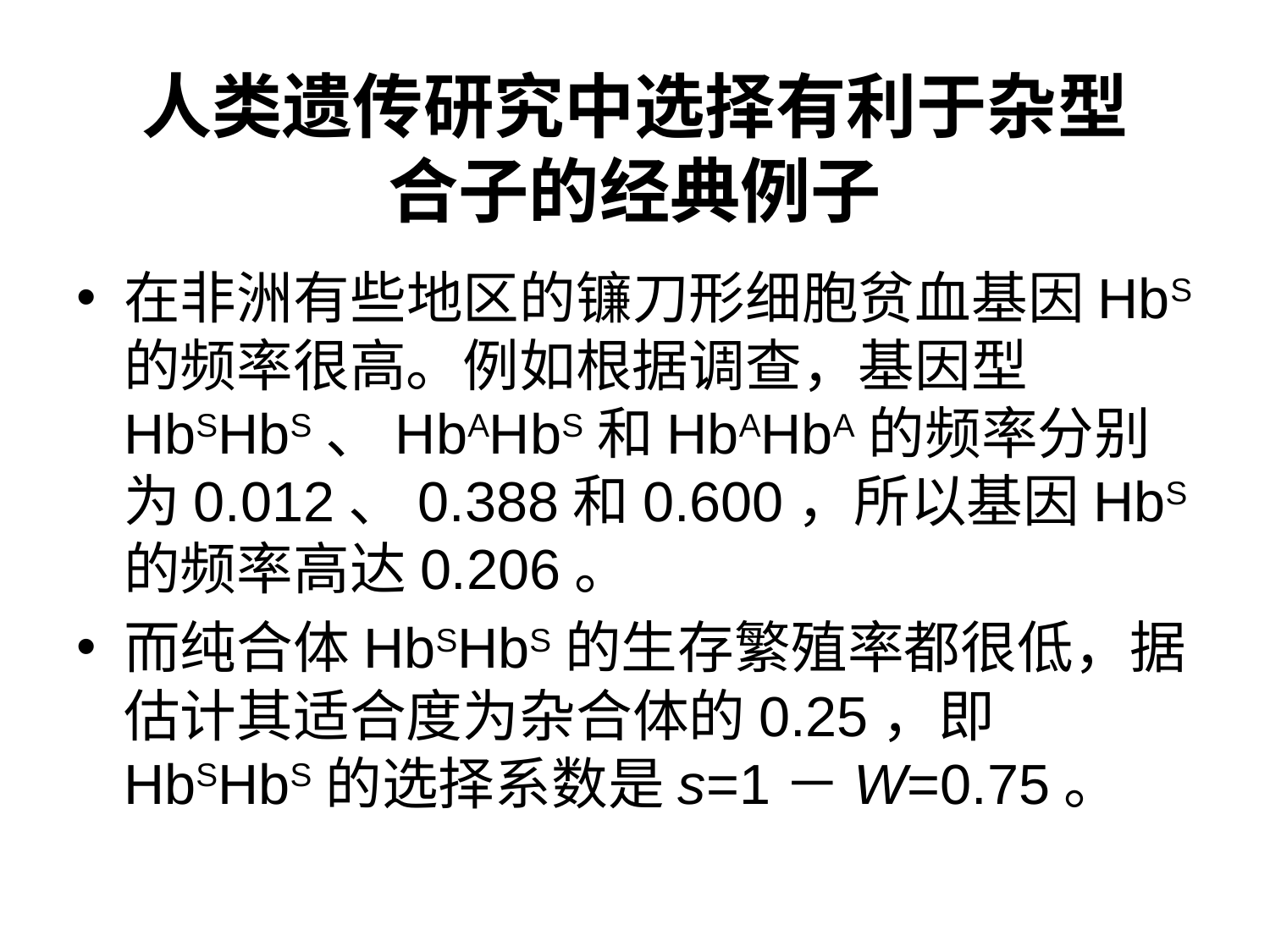

# 人类遗传研究中选择有利于杂型合子的经典例子
在非洲有些地区的镰刀形细胞贫血基因HbS的频率很高。例如根据调查，基因型HbSHbS、HbAHbS和HbAHbA的频率分别为0.012、0.388和0.600，所以基因HbS的频率高达0.206。
而纯合体HbSHbS的生存繁殖率都很低，据估计其适合度为杂合体的0.25，即HbSHbS的选择系数是s=1－W=0.75。